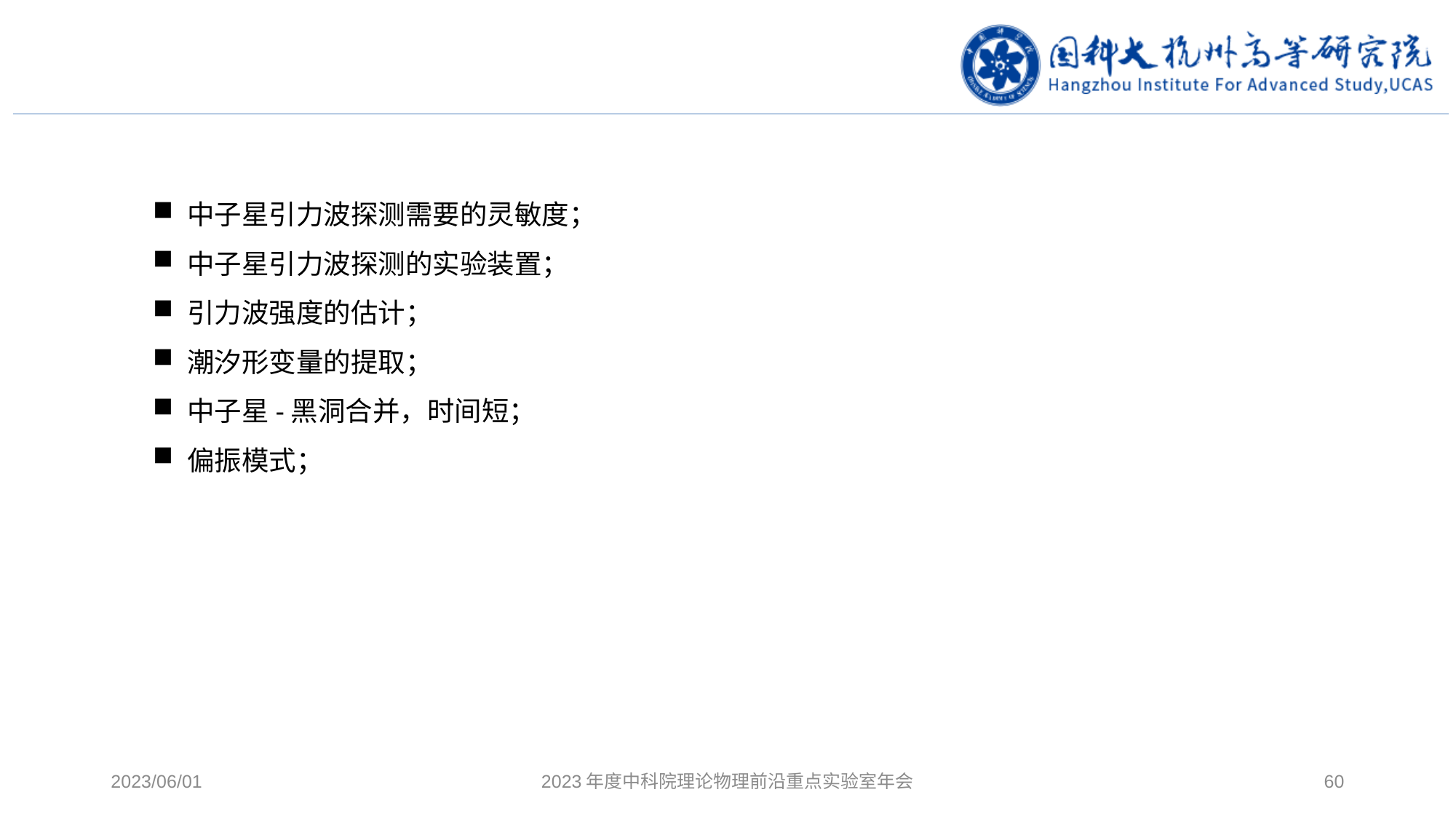

#
中子星引力波探测需要的灵敏度；
中子星引力波探测的实验装置；
引力波强度的估计；
潮汐形变量的提取；
中子星-黑洞合并，时间短；
偏振模式；
2023/06/01
2023年度中科院理论物理前沿重点实验室年会
60